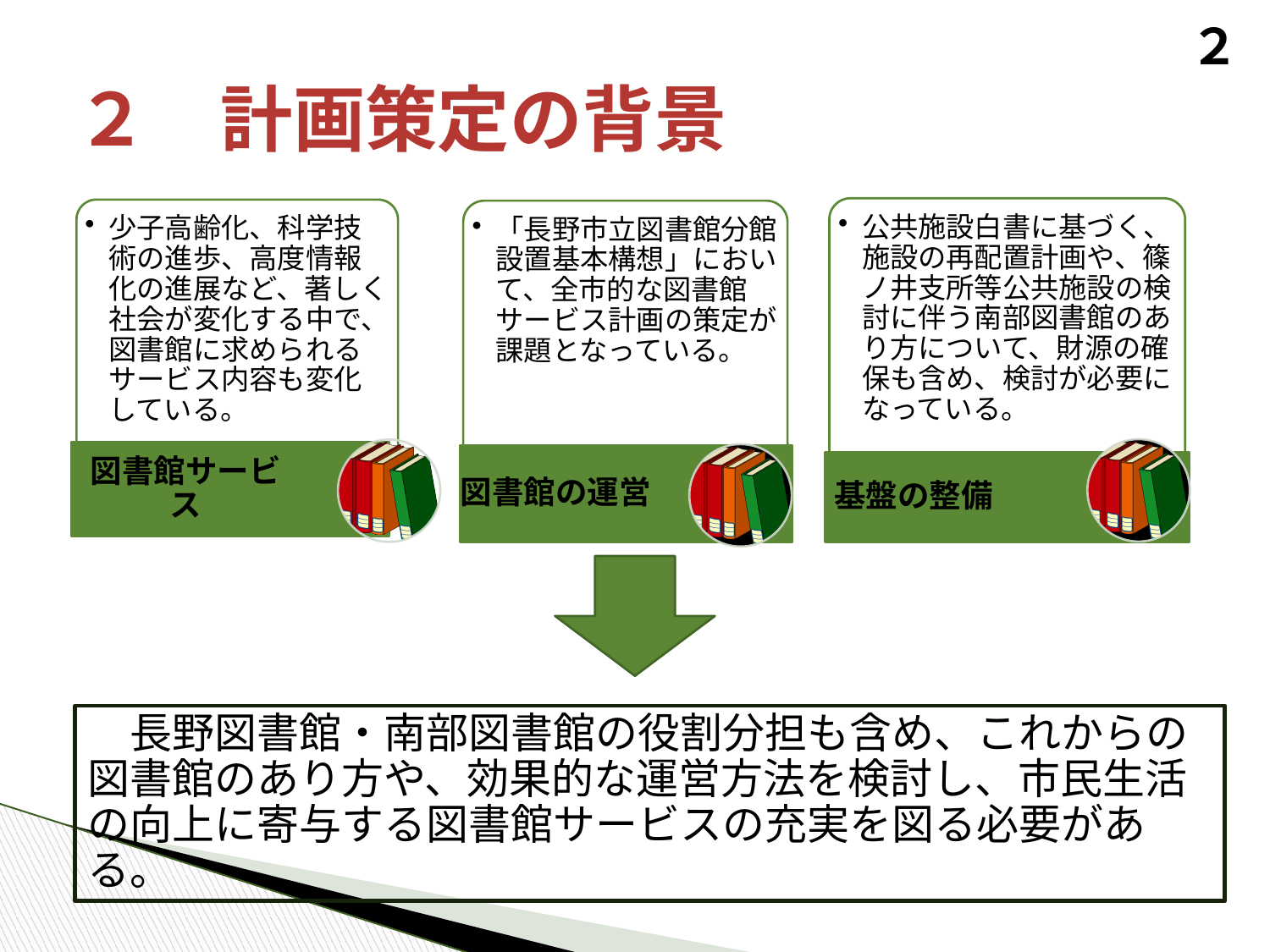

２
# ２　計画策定の背景
少子高齢化、科学技術の進歩、高度情報化の進展など、著しく社会が変化する中で、図書館に求められるサービス内容も変化している。
図書館サービス
「長野市立図書館分館設置基本構想」において、全市的な図書館サービス計画の策定が課題となっている。
図書館の運営
公共施設白書に基づく、施設の再配置計画や、篠ノ井支所等公共施設の検討に伴う南部図書館のあり方について、財源の確保も含め、検討が必要になっている。
基盤の整備

　長野図書館・南部図書館の役割分担も含め、これからの図書館のあり方や、効果的な運営方法を検討し、市民生活の向上に寄与する図書館サービスの充実を図る必要がある。